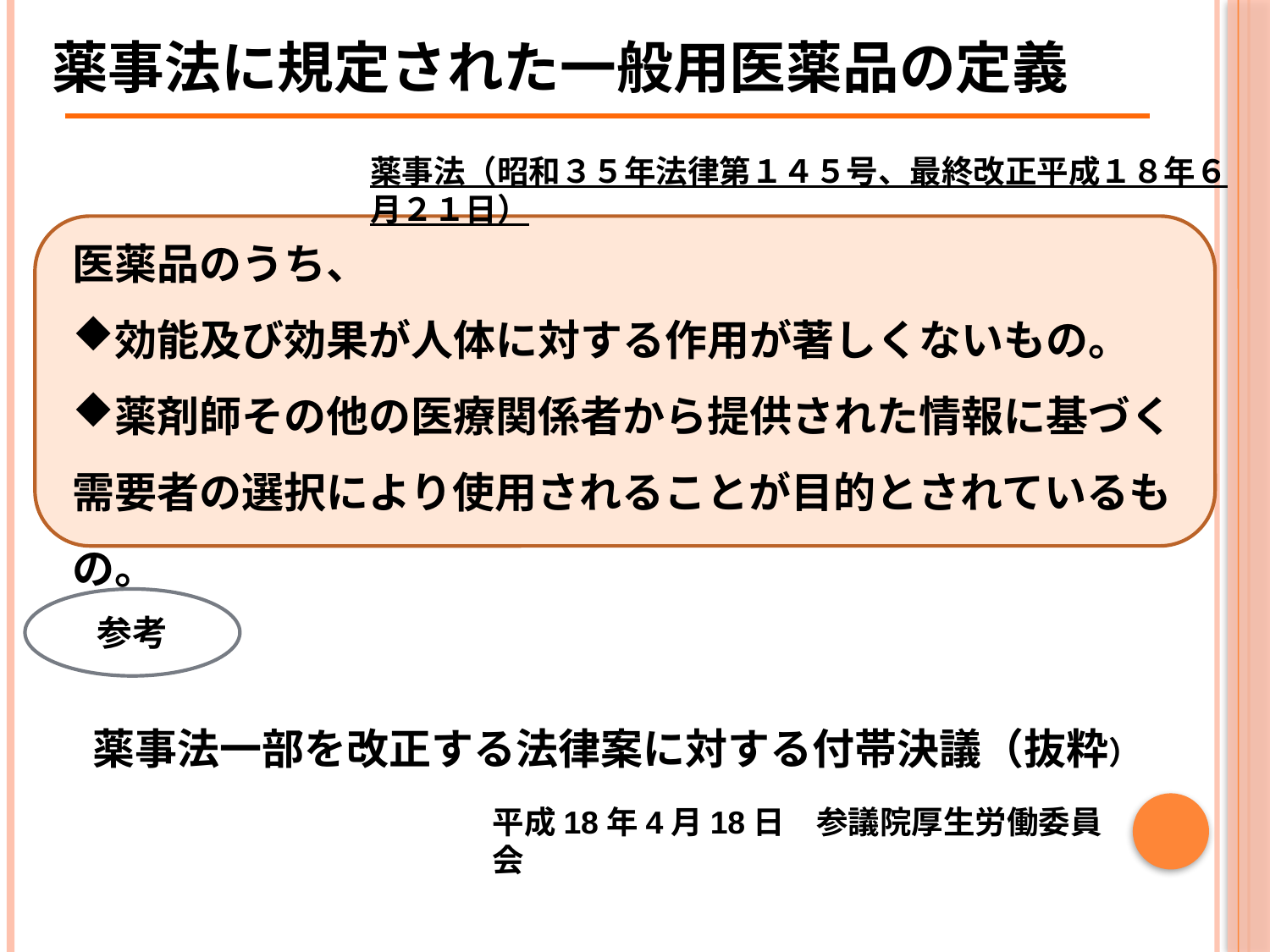

薬事法に規定された一般用医薬品の定義
薬事法（昭和３５年法律第１４５号、最終改正平成１８年６月２１日）

医薬品のうち、
効能及び効果が人体に対する作用が著しくないもの。
薬剤師その他の医療関係者から提供された情報に基づく需要者の選択により使用されることが目的とされているもの。

参考
薬事法一部を改正する法律案に対する付帯決議（抜粋）

平成18年4月18日　参議院厚生労働委員会